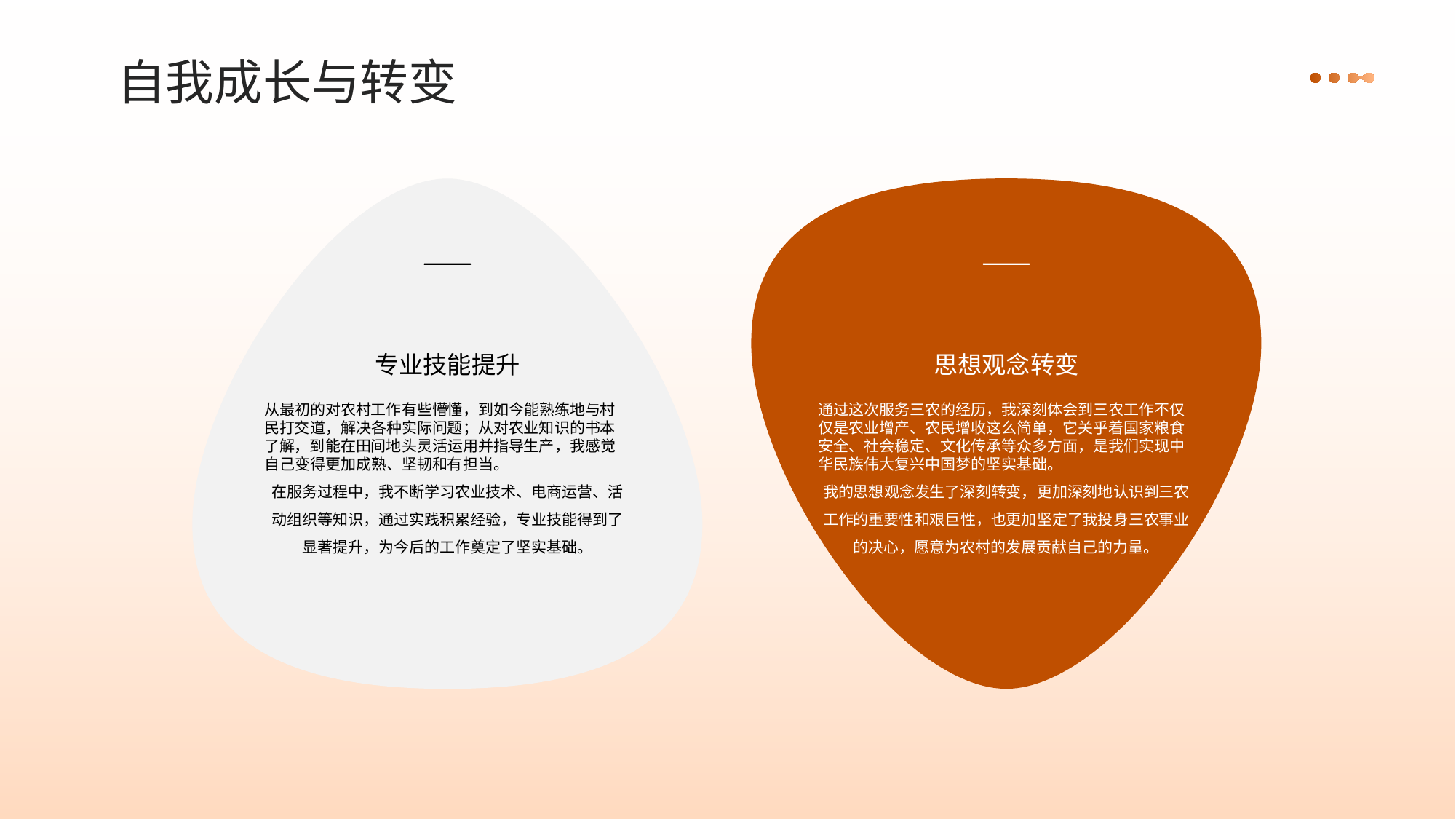

自我成长与转变

专业技能提升
思想观念转变
从最初的对农村工作有些懵懂，到如今能熟练地与村民打交道，解决各种实际问题；从对农业知识的书本了解，到能在田间地头灵活运用并指导生产，我感觉自己变得更加成熟、坚韧和有担当。
在服务过程中，我不断学习农业技术、电商运营、活动组织等知识，通过实践积累经验，专业技能得到了显著提升，为今后的工作奠定了坚实基础。
通过这次服务三农的经历，我深刻体会到三农工作不仅仅是农业增产、农民增收这么简单，它关乎着国家粮食安全、社会稳定、文化传承等众多方面，是我们实现中华民族伟大复兴中国梦的坚实基础。
我的思想观念发生了深刻转变，更加深刻地认识到三农工作的重要性和艰巨性，也更加坚定了我投身三农事业的决心，愿意为农村的发展贡献自己的力量。